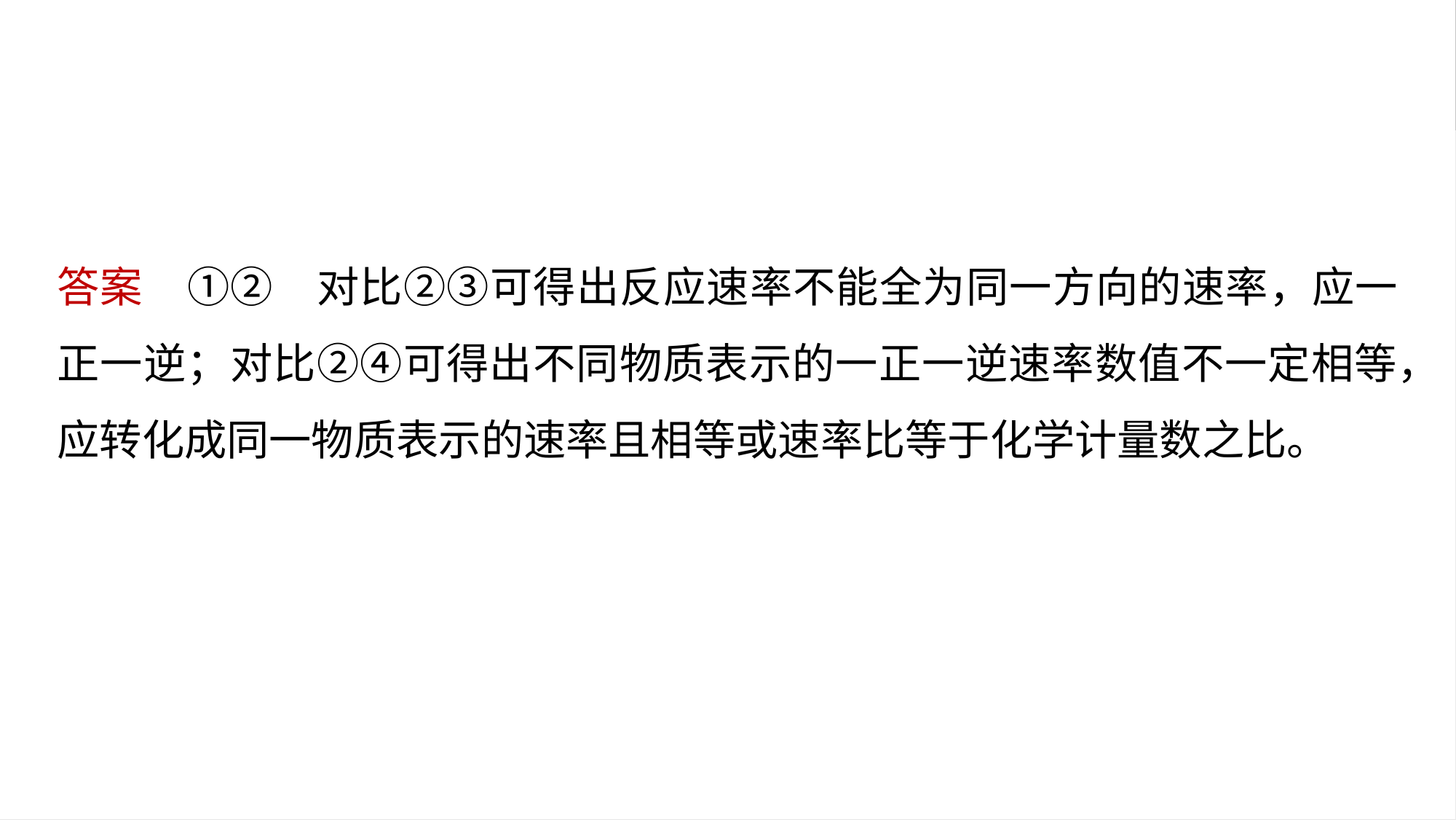

答案　①②　对比②③可得出反应速率不能全为同一方向的速率，应一正一逆；对比②④可得出不同物质表示的一正一逆速率数值不一定相等，应转化成同一物质表示的速率且相等或速率比等于化学计量数之比。